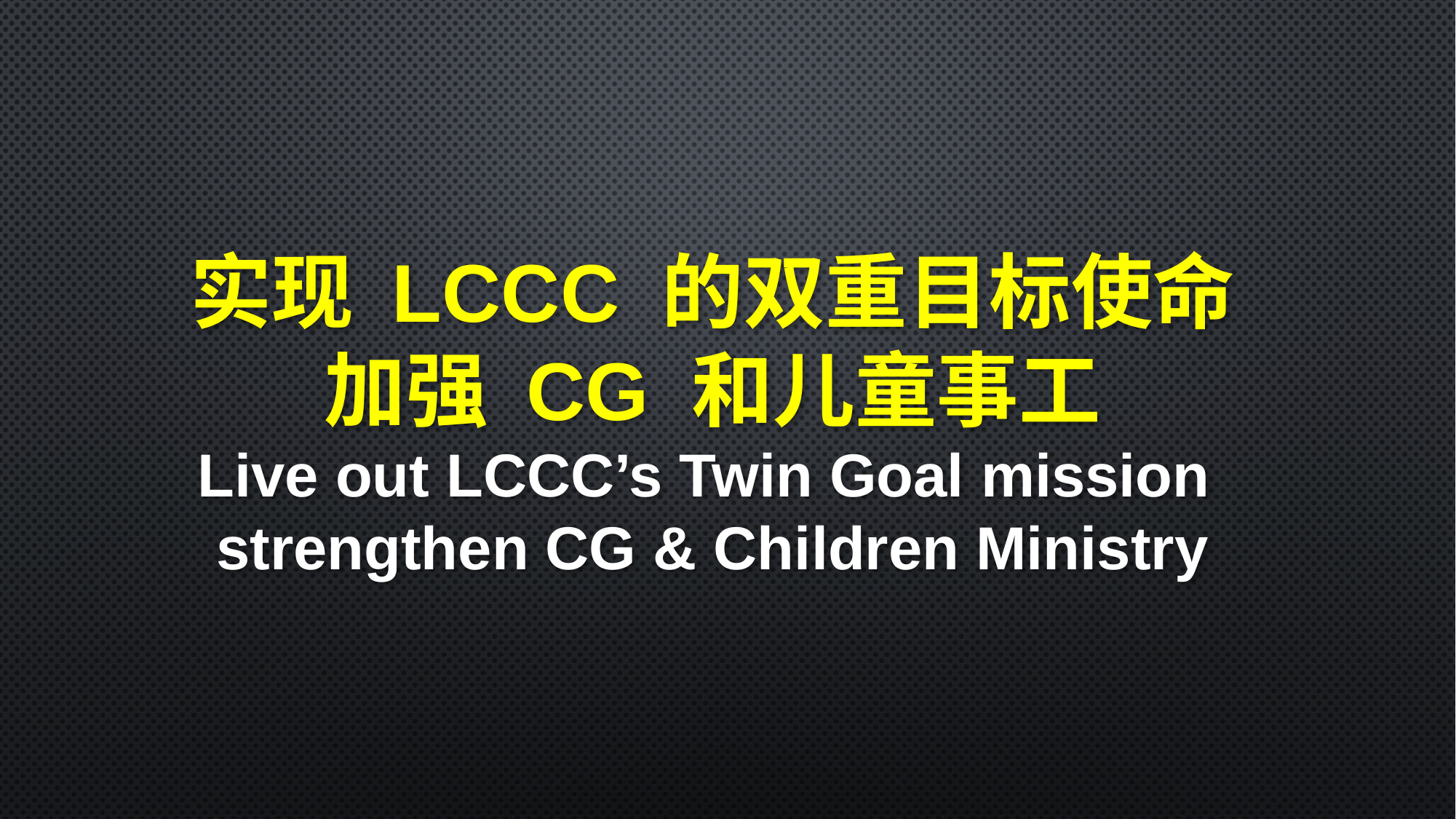

实现 LCCC 的双重目标使命
加强 CG 和儿童事工
Live out LCCC’s Twin Goal mission
strengthen CG & Children Ministry